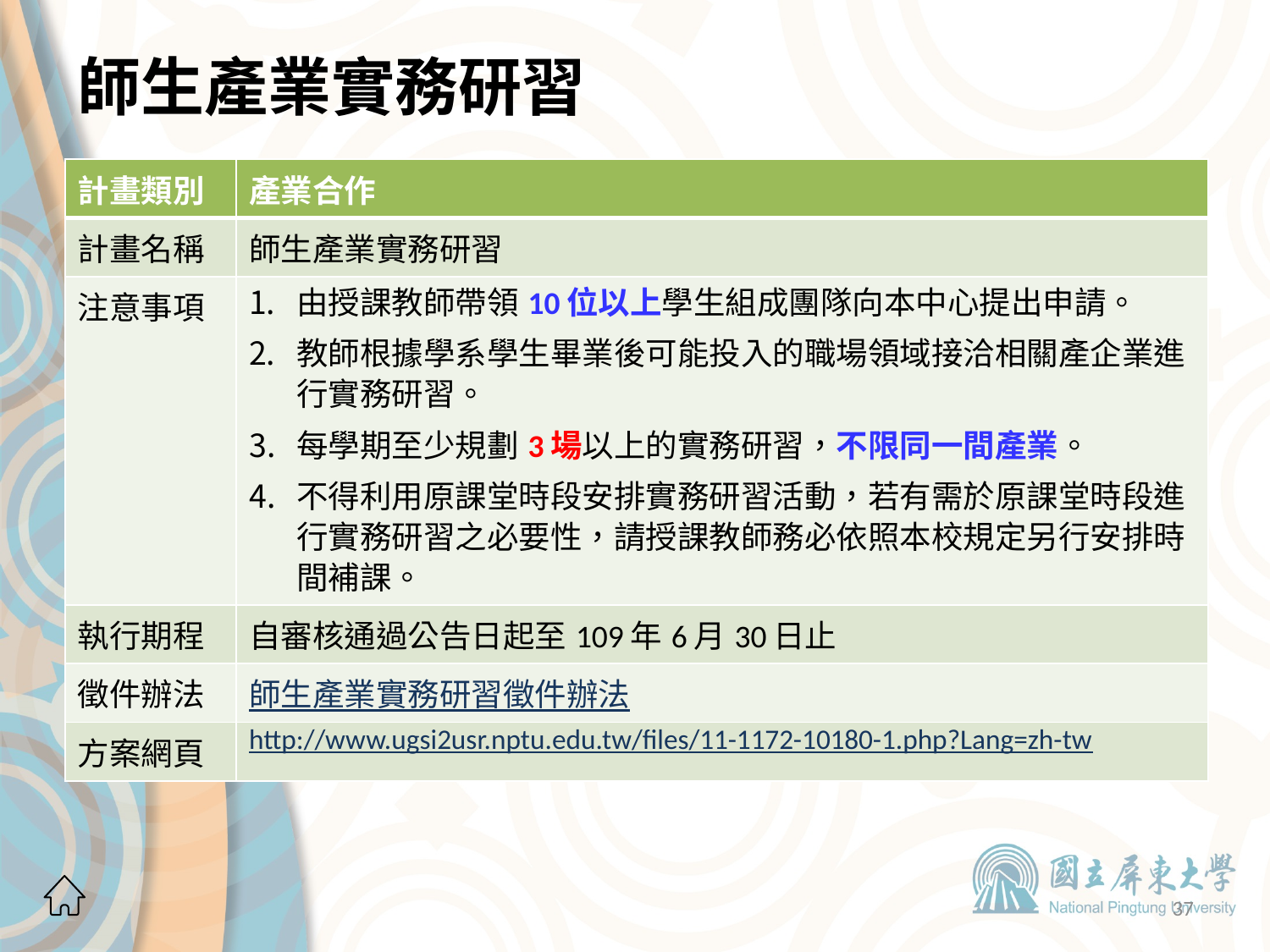

# 師生產業實務研習
| 計畫類別 | 產業合作 |
| --- | --- |
| 計畫名稱 | 師生產業實務研習 |
| 注意事項 | 由授課教師帶領10位以上學生組成團隊向本中心提出申請。 教師根據學系學生畢業後可能投入的職場領域接洽相關產企業進行實務研習。 每學期至少規劃3場以上的實務研習，不限同一間產業。 不得利用原課堂時段安排實務研習活動，若有需於原課堂時段進行實務研習之必要性，請授課教師務必依照本校規定另行安排時間補課。 |
| 執行期程 | 自審核通過公告日起至109年6月30日止 |
| 徵件辦法 | 師生產業實務研習徵件辦法 |
| 方案網頁 | http://www.ugsi2usr.nptu.edu.tw/files/11-1172-10180-1.php?Lang=zh-tw |

37